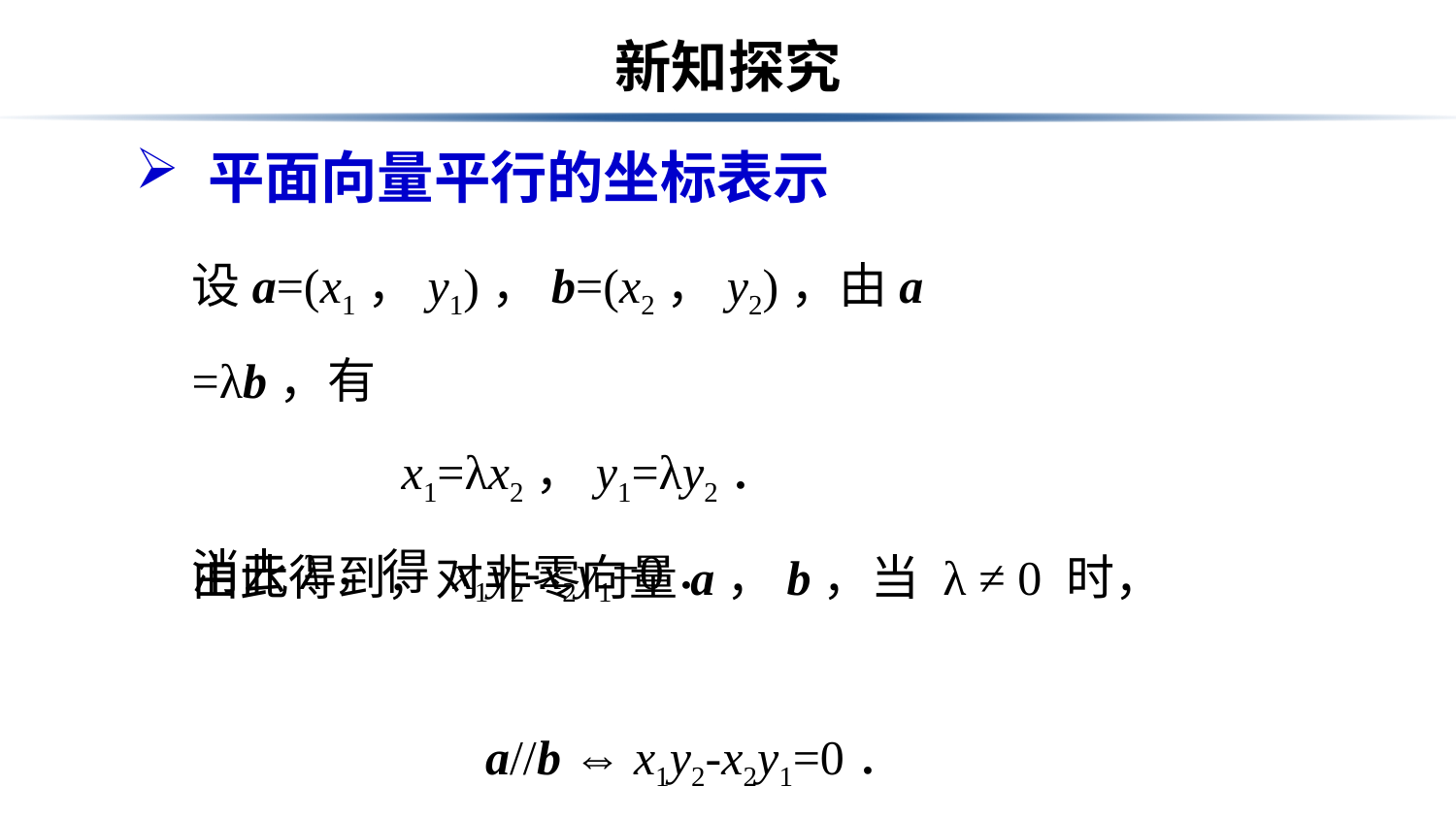

# 新知探究
平面向量平行的坐标表示
设a=(x1，y1)，b=(x2，y2)，由a =λb，有
      x1=λx2，y1=λy2．
消去λ，得 x1y2-x2y1=0．

由此得到，对非零向量a，b，当 λ ≠ 0 时，
  a//b ⇔ x1y2-x2y1=0．